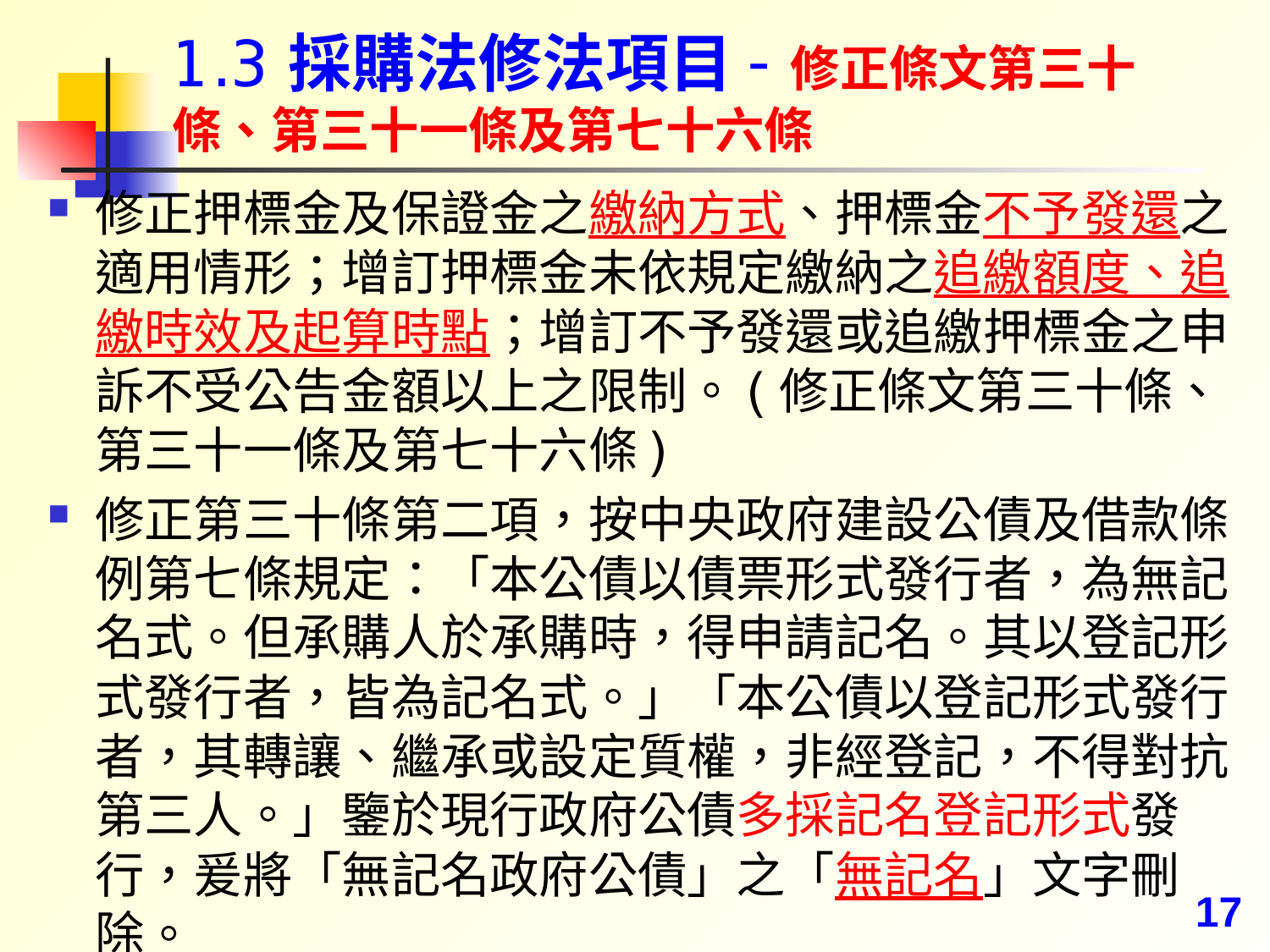

# 1.3採購法修法項目-修正條文第三十條、第三十一條及第七十六條
修正押標金及保證金之繳納方式、押標金不予發還之適用情形；增訂押標金未依規定繳納之追繳額度、追繳時效及起算時點；增訂不予發還或追繳押標金之申訴不受公告金額以上之限制。(修正條文第三十條、第三十一條及第七十六條)
修正第三十條第二項，按中央政府建設公債及借款條例第七條規定：「本公債以債票形式發行者，為無記名式。但承購人於承購時，得申請記名。其以登記形式發行者，皆為記名式。」「本公債以登記形式發行者，其轉讓、繼承或設定質權，非經登記，不得對抗第三人。」鑒於現行政府公債多採記名登記形式發行，爰將「無記名政府公債」之「無記名」文字刪除。
17